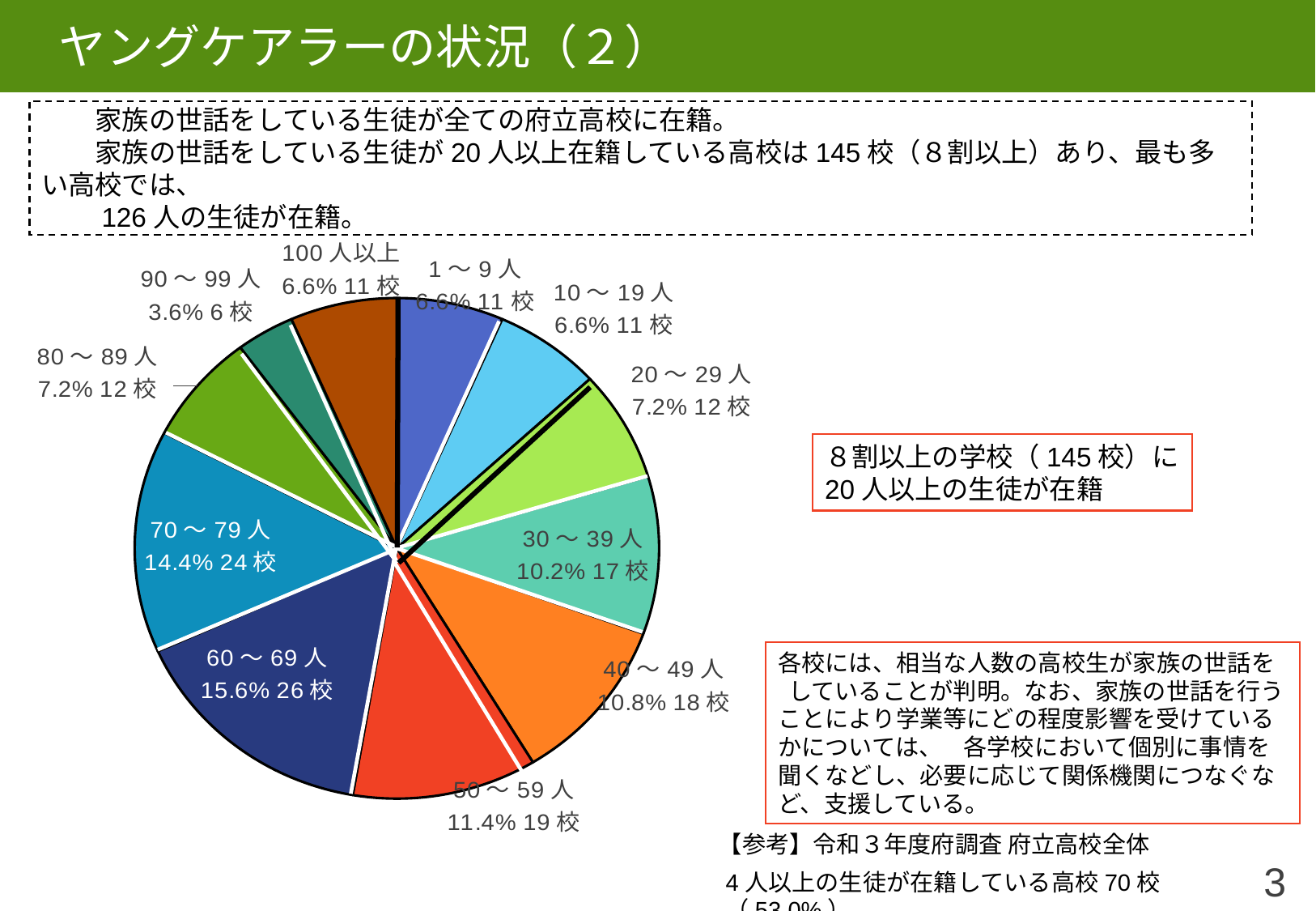

ヤングケアラーの状況（２）
　　家族の世話をしている生徒が全ての府立高校に在籍。
　　家族の世話をしている生徒が20人以上在籍している高校は145校（８割以上）あり、最も多い高校では、
　　126人の生徒が在籍。

### Chart

| Category | ％ |
|---|---|
| 1～9人 | 0.0658682634730539 |
| 10～19人 | 0.0658682634730539 |
| 20～29人 | 0.0718562874251497 |
| 30～39人 | 0.10179640718562874 |
| 40～49人 | 0.10778443113772455 |
| 50～59人 | 0.11377245508982035 |
| 60～69人 | 0.15568862275449102 |
| 70～79人 | 0.1437125748502994 |
| 80～89人 | 0.0718562874251497 |
| 90～99人 | 0.03592814371257485 |
| 100人以上 | 0.0658682634730539 |
８割以上の学校（145校）に20人以上の生徒が在籍
各校には、相当な人数の高校生が家族の世話を     していることが判明。なお、家族の世話を行うことにより学業等にどの程度影響を受けているかについては、    各学校において個別に事情を聞くなどし、必要に応じて関係機関につなぐなど、支援している。
【参考】令和３年度府調査 府立高校全体
3
4人以上の生徒が在籍している高校70校（53.0%）
4